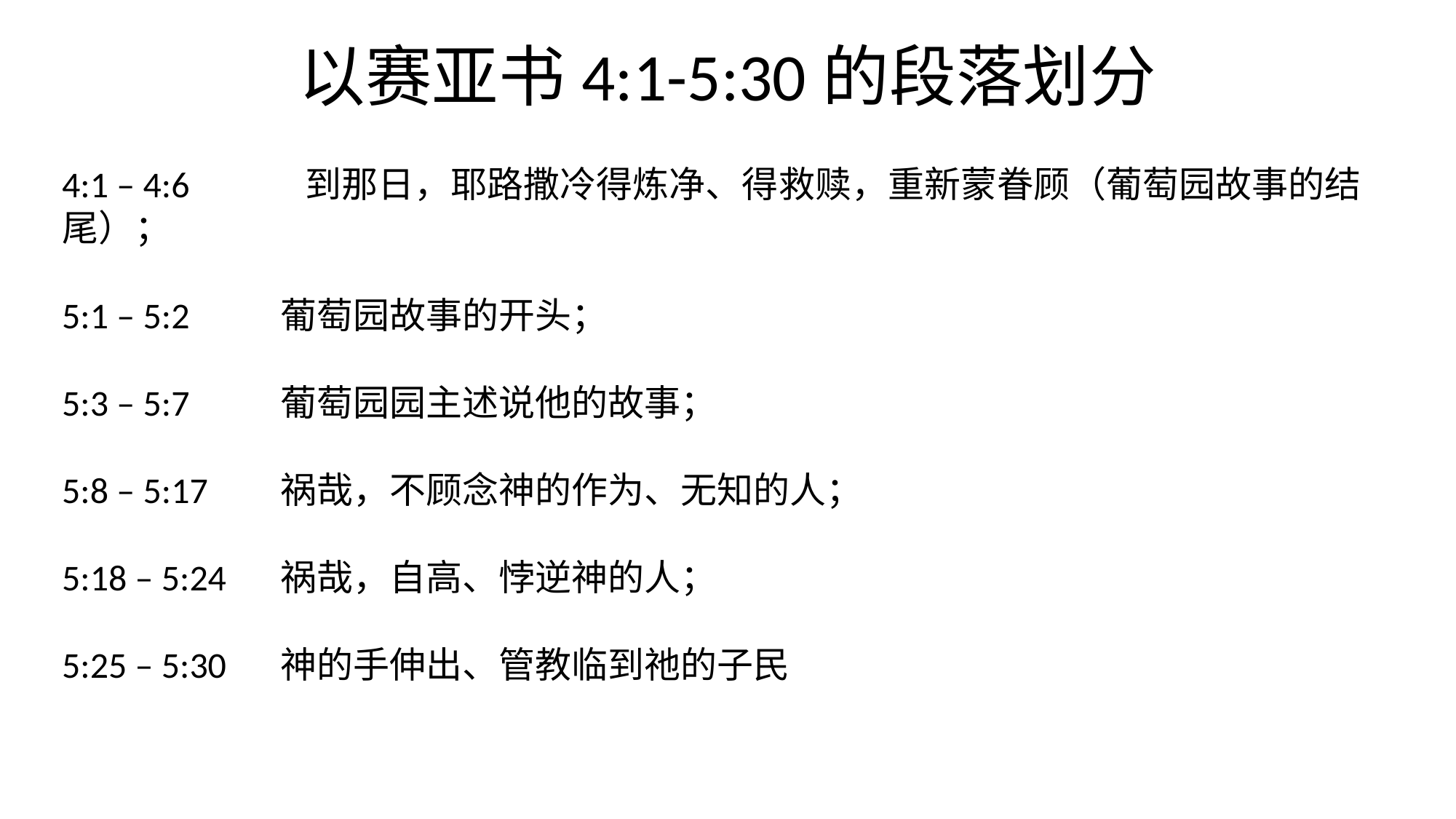

# 以赛亚书4:1-5:30的段落划分
4:1 – 4:6 	  到那日，耶路撒冷得炼净、得救赎，重新蒙眷顾（葡萄园故事的结尾）；

5:1 – 5:2 	葡萄园故事的开头；

5:3 – 5:7	葡萄园园主述说他的故事；

5:8 – 5:17	祸哉，不顾念神的作为、无知的人；

5:18 – 5:24	祸哉，自高、悖逆神的人；

5:25 – 5:30	神的手伸出、管教临到祂的子民